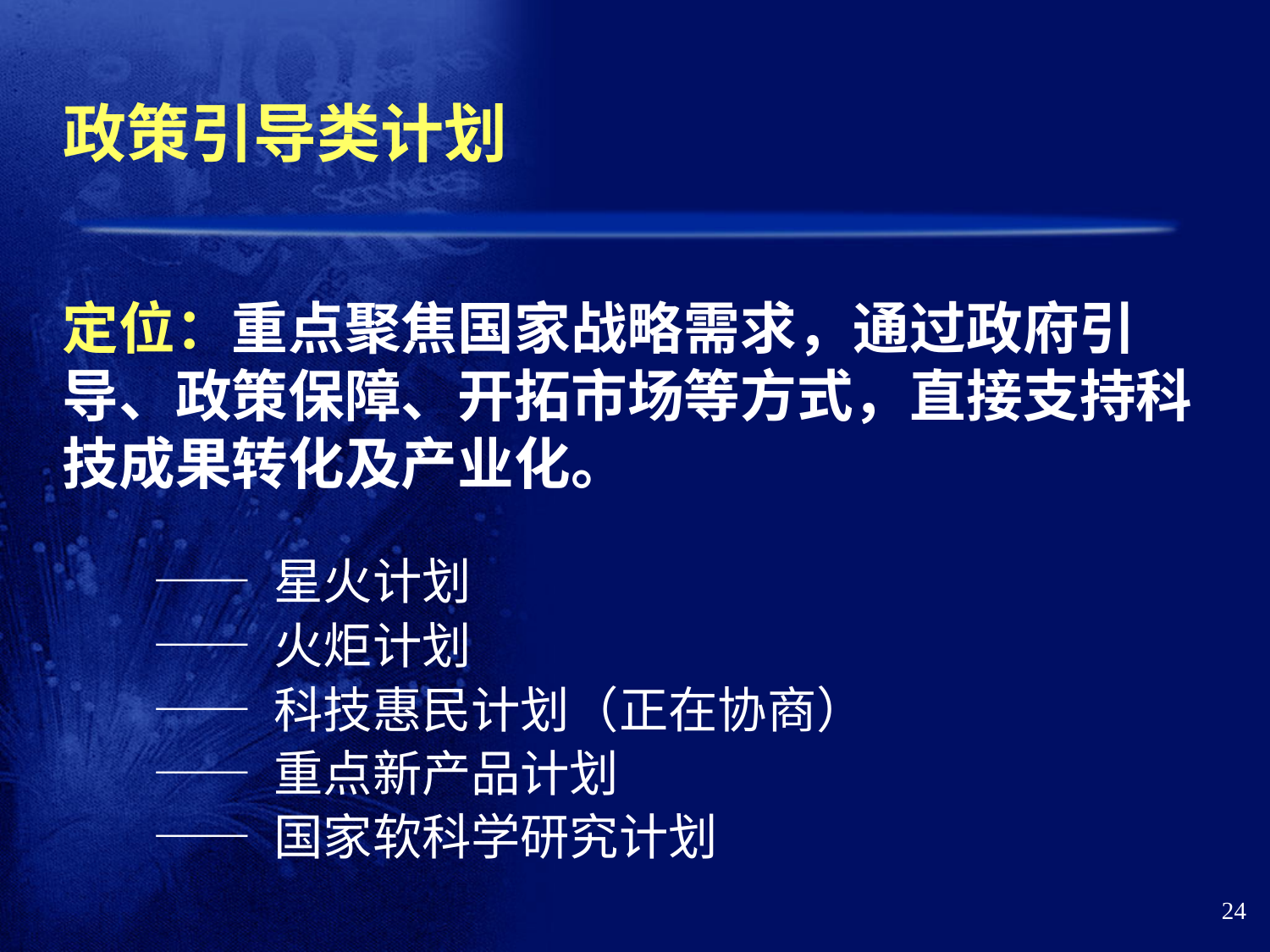

政策引导类计划
定位：重点聚焦国家战略需求，通过政府引导、政策保障、开拓市场等方式，直接支持科技成果转化及产业化。
—— 星火计划
—— 火炬计划
—— 科技惠民计划（正在协商）
—— 重点新产品计划
—— 国家软科学研究计划
24